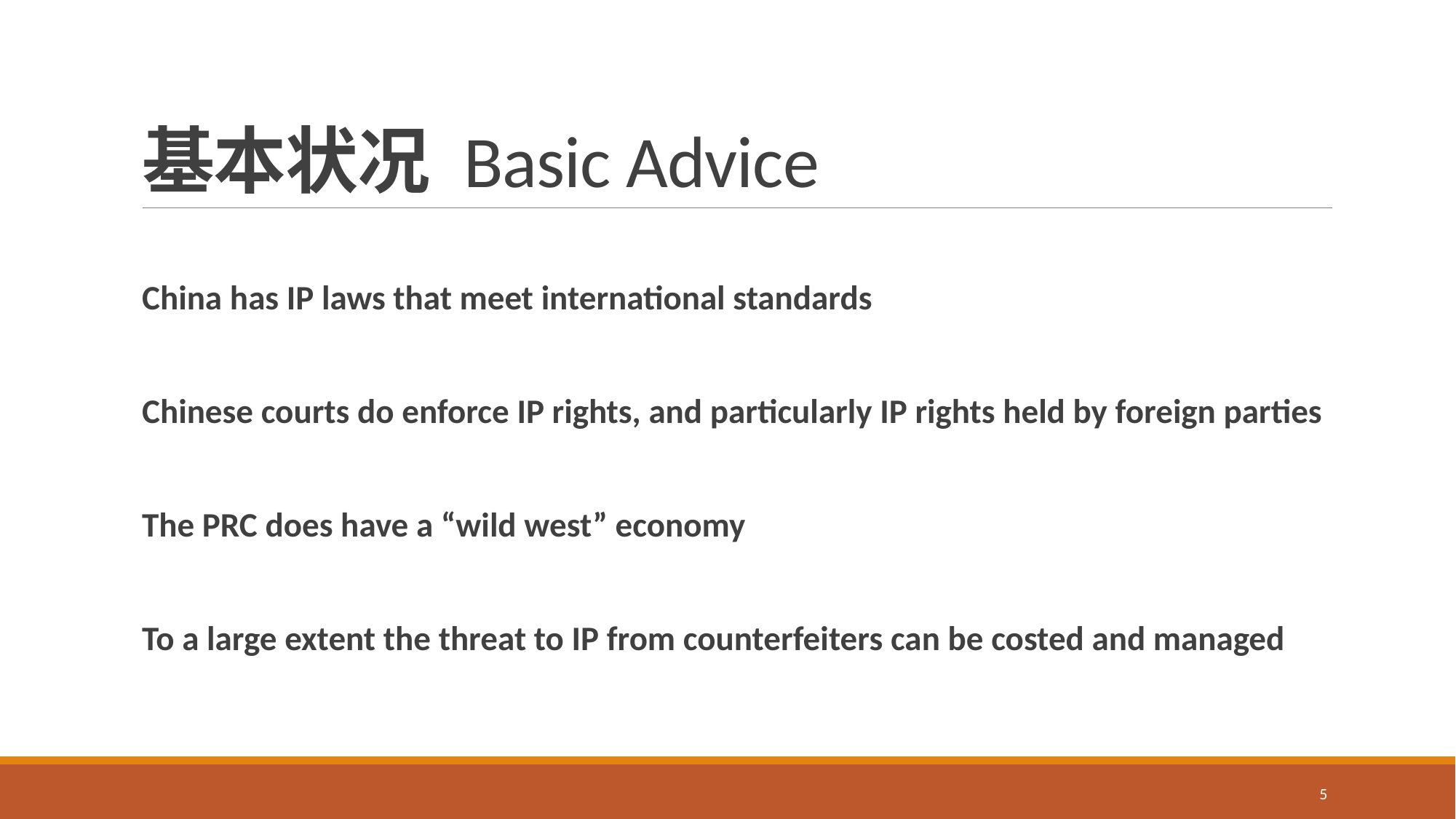

# 基本状况 Basic Advice

China has IP laws that meet international standards

Chinese courts do enforce IP rights, and particularly IP rights held by foreign parties

The PRC does have a “wild west” economy

To a large extent the threat to IP from counterfeiters can be costed and managed

5